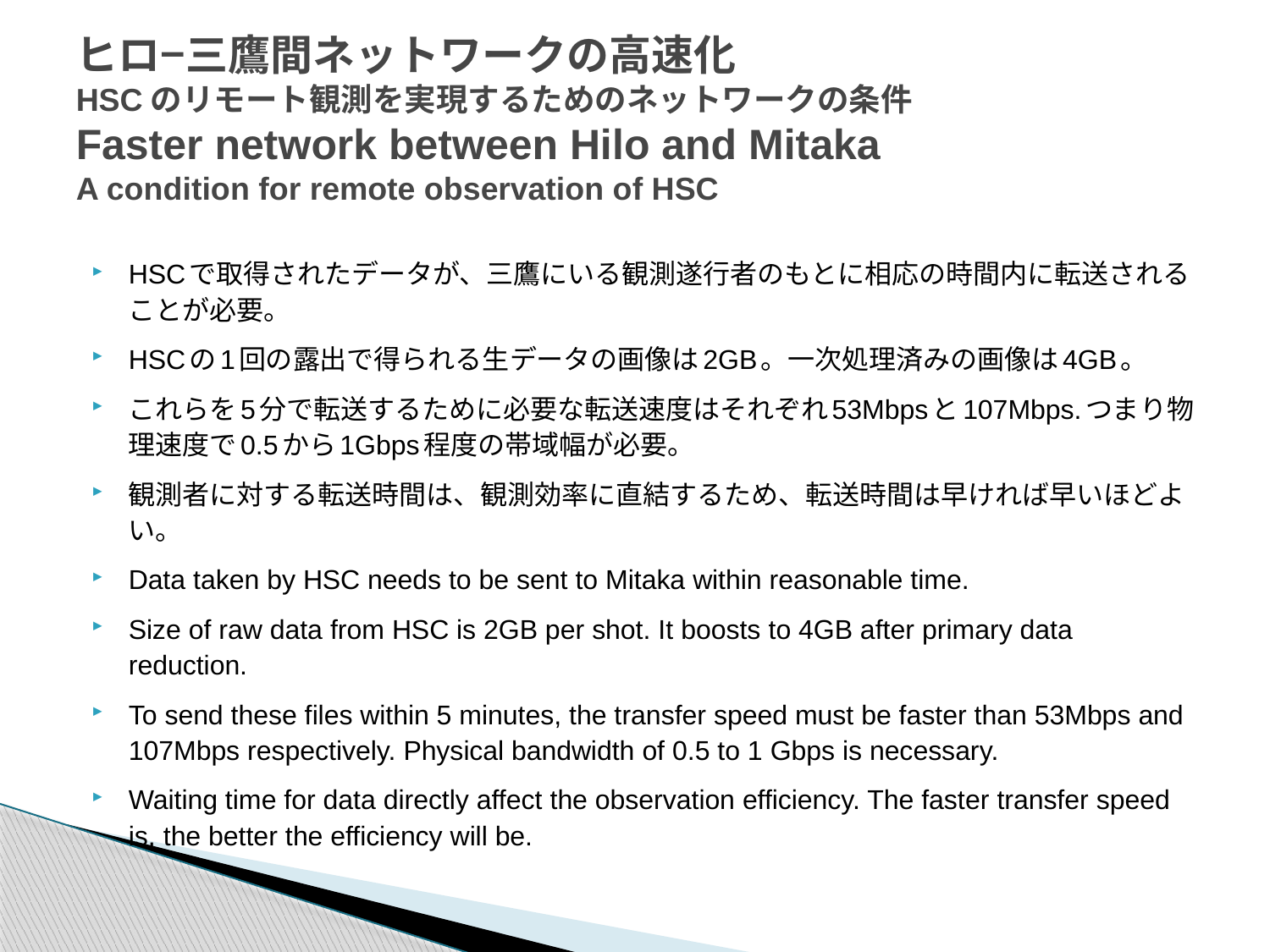

# ヒロ−三鷹間ネットワークの高速化 HSCのリモート観測を実現するためのネットワークの条件 Faster network between Hilo and Mitaka A condition for remote observation of HSC
HSCで取得されたデータが、三鷹にいる観測遂行者のもとに相応の時間内に転送されることが必要。
HSCの1回の露出で得られる生データの画像は2GB。一次処理済みの画像は4GB。
これらを5分で転送するために必要な転送速度はそれぞれ53Mbpsと107Mbps.つまり物理速度で0.5から1Gbps程度の帯域幅が必要。
観測者に対する転送時間は、観測効率に直結するため、転送時間は早ければ早いほどよい。
Data taken by HSC needs to be sent to Mitaka within reasonable time.
Size of raw data from HSC is 2GB per shot. It boosts to 4GB after primary data reduction.
To send these files within 5 minutes, the transfer speed must be faster than 53Mbps and 107Mbps respectively. Physical bandwidth of 0.5 to 1 Gbps is necessary.
Waiting time for data directly affect the observation efficiency. The faster transfer speed is, the better the efficiency will be.